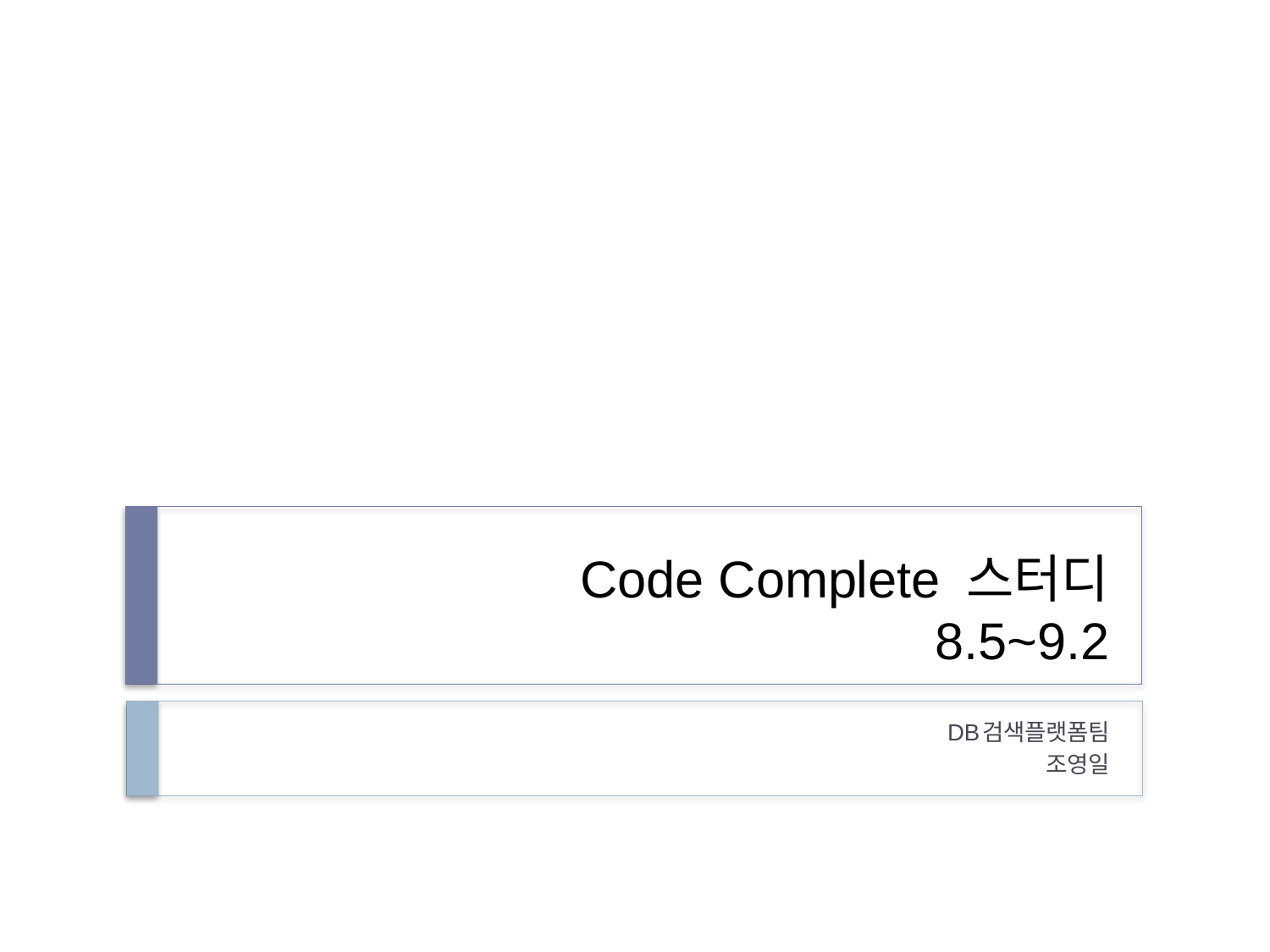

# Code Complete 스터디 8.5~9.2
DB검색플랫폼팀
조영일